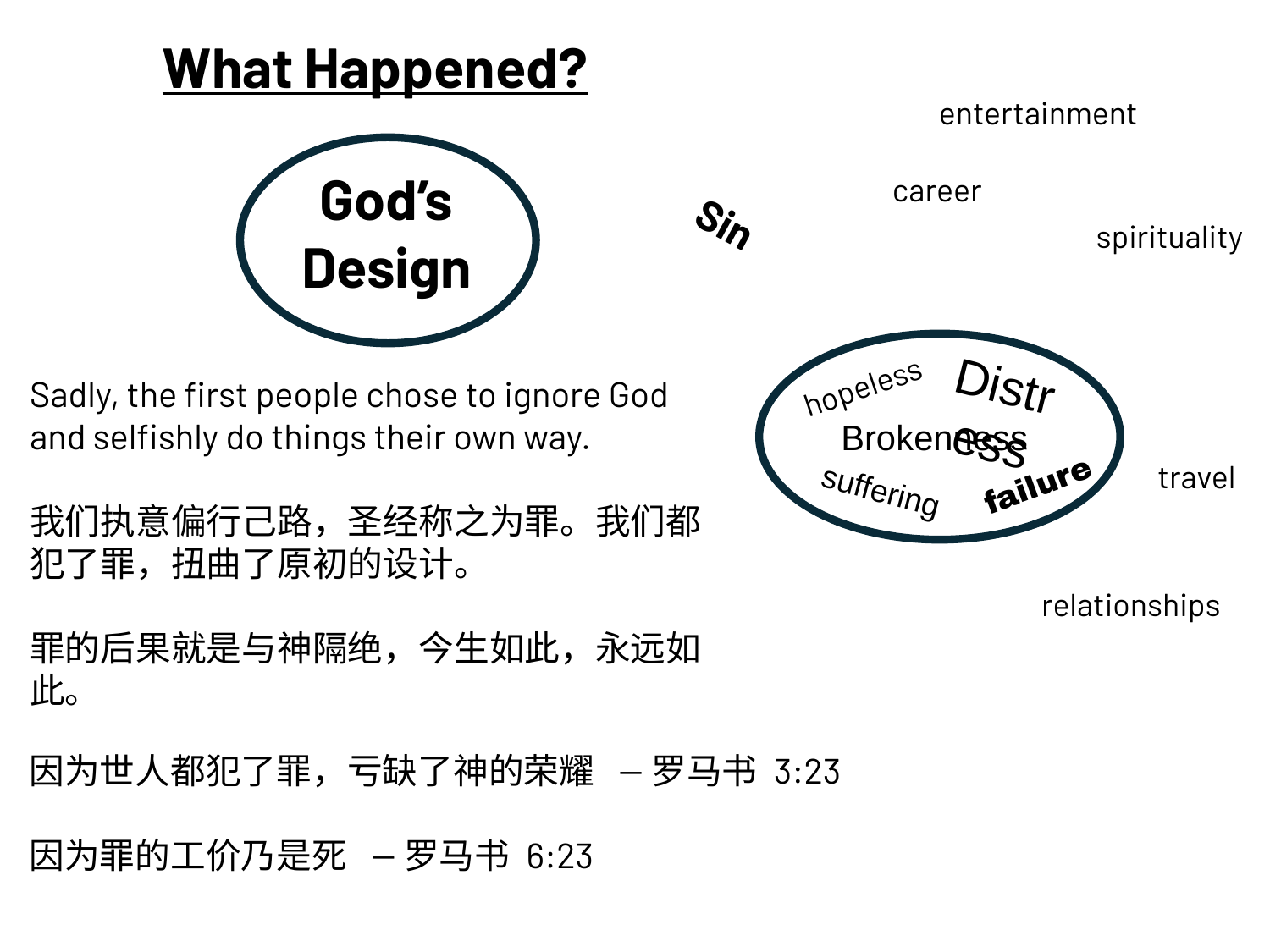

What Happened?
entertainment

God’s Design
career
Sin
spirituality

Distress
hopeless
Sadly, the first people chose to ignore God and selfishly do things their own way.
我们执意偏行己路，圣经称之为罪。我们都犯了罪，扭曲了原初的设计。
罪的后果就是与神隔绝，今生如此，永远如此。
Brokenness
travel
failure
suffering
relationships
因为世人都犯了罪，亏缺了神的荣耀  --罗马书 3:23

因为罪的工价乃是死  --罗马书 6:23